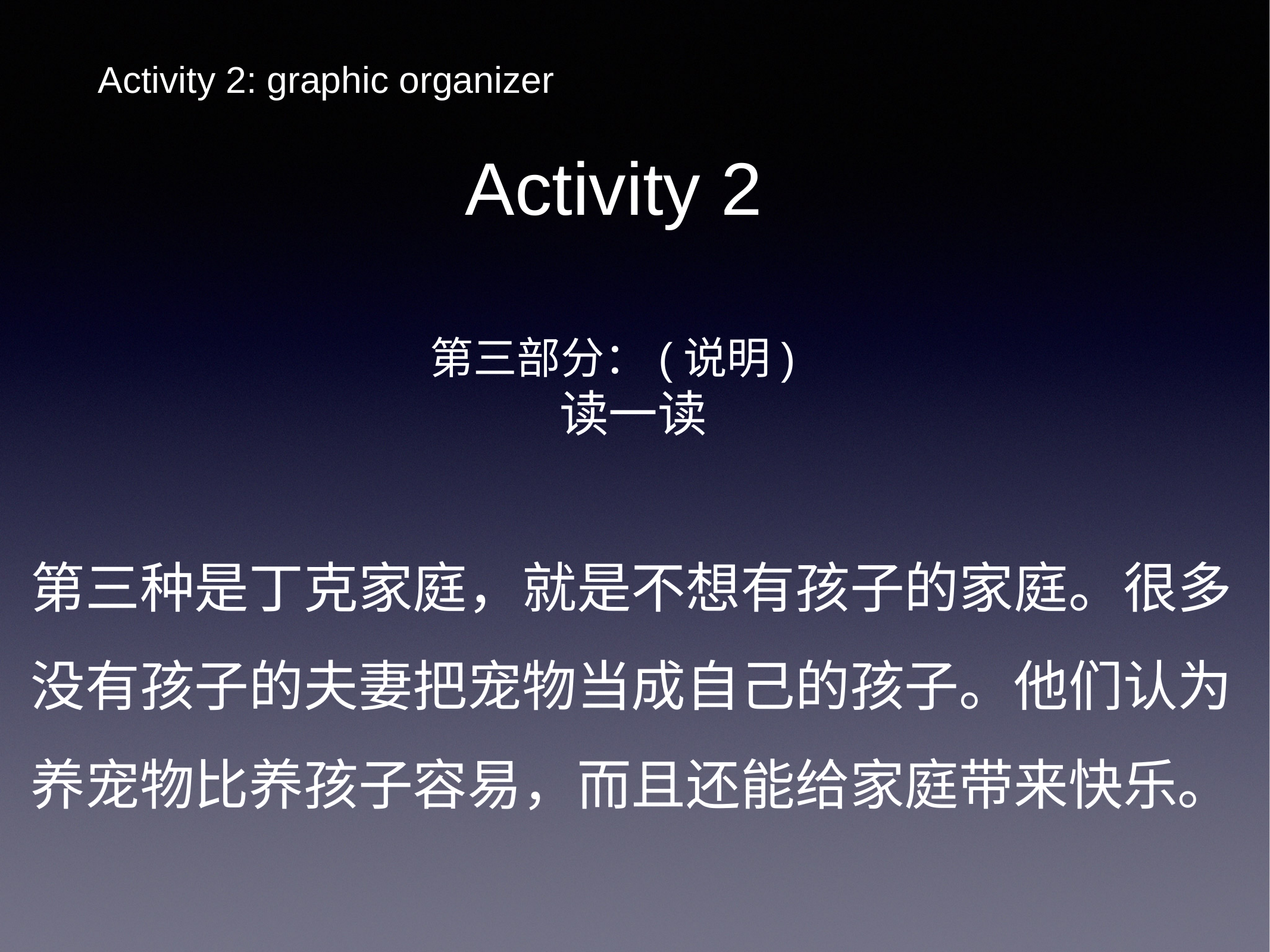

# Activity 2: graphic organizer

Activity 2
第三部分：(说明)
读一读

第三种是丁克家庭，就是不想有孩子的家庭。很多没有孩子的夫妻把宠物当成自己的孩子。他们认为养宠物比养孩子容易，而且还能给家庭带来快乐。